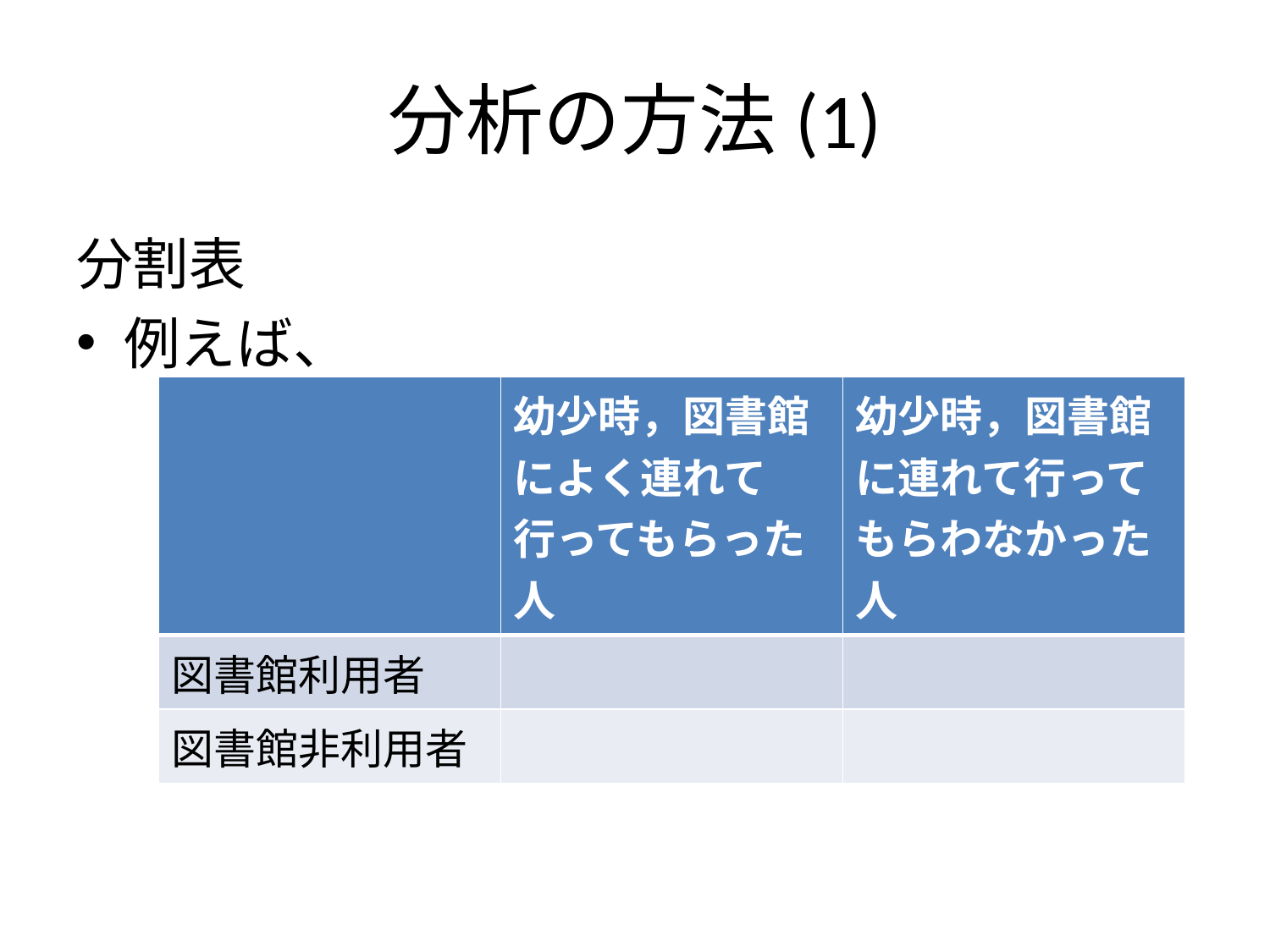

# 分析の方法(1)
分割表
例えば、

|  | 幼少時，図書館によく連れて行ってもらった人 | 幼少時，図書館に連れて行ってもらわなかった人 |
| --- | --- | --- |
| 図書館利用者 |  |  |
| 図書館非利用者 |  |  |